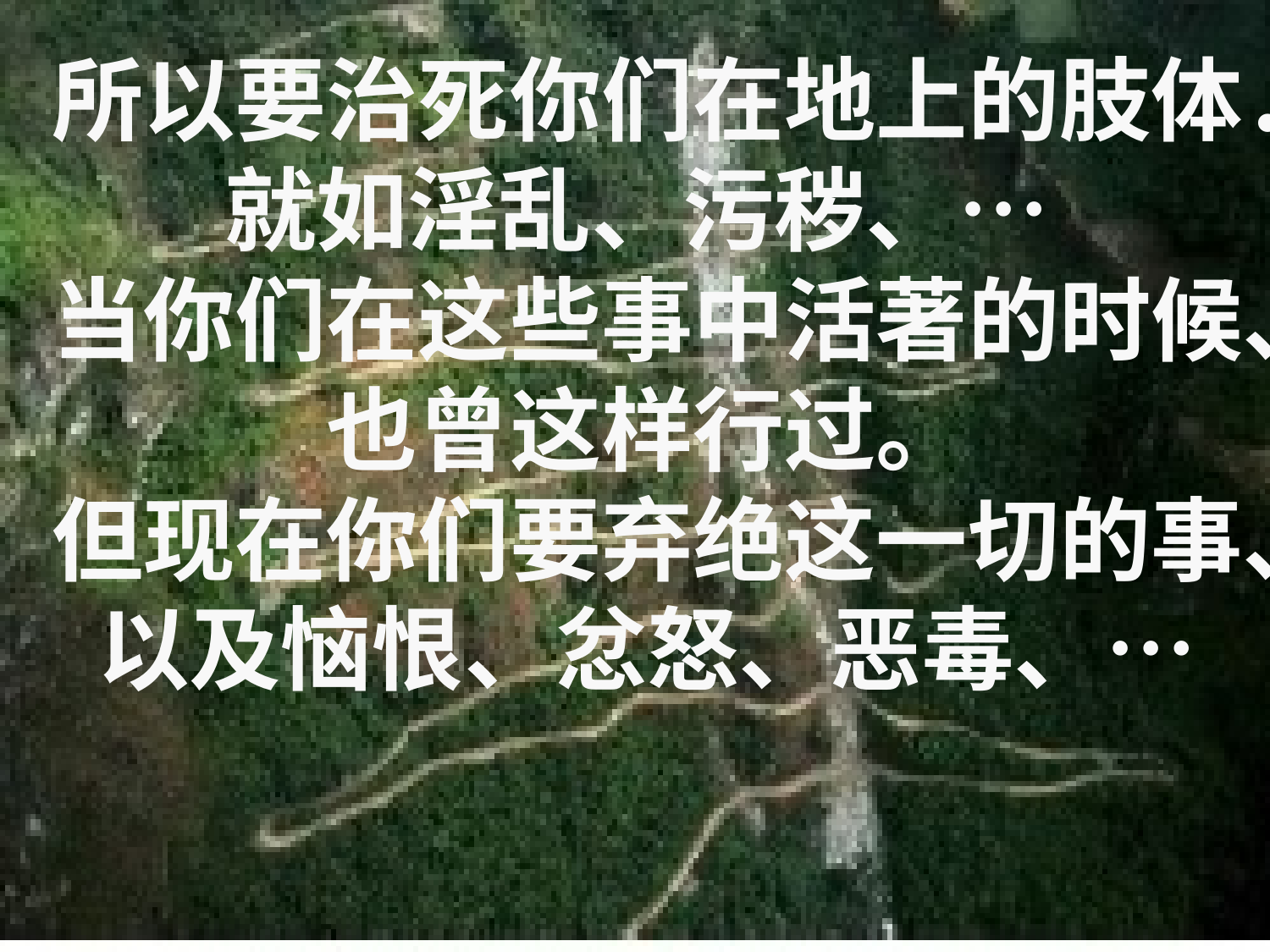

所以要治死你们在地上的肢体．就如淫乱、污秽、…
当你们在这些事中活著的时候、也曾这样行过。
但现在你们要弃绝这一切的事、以及恼恨、忿怒、恶毒、…